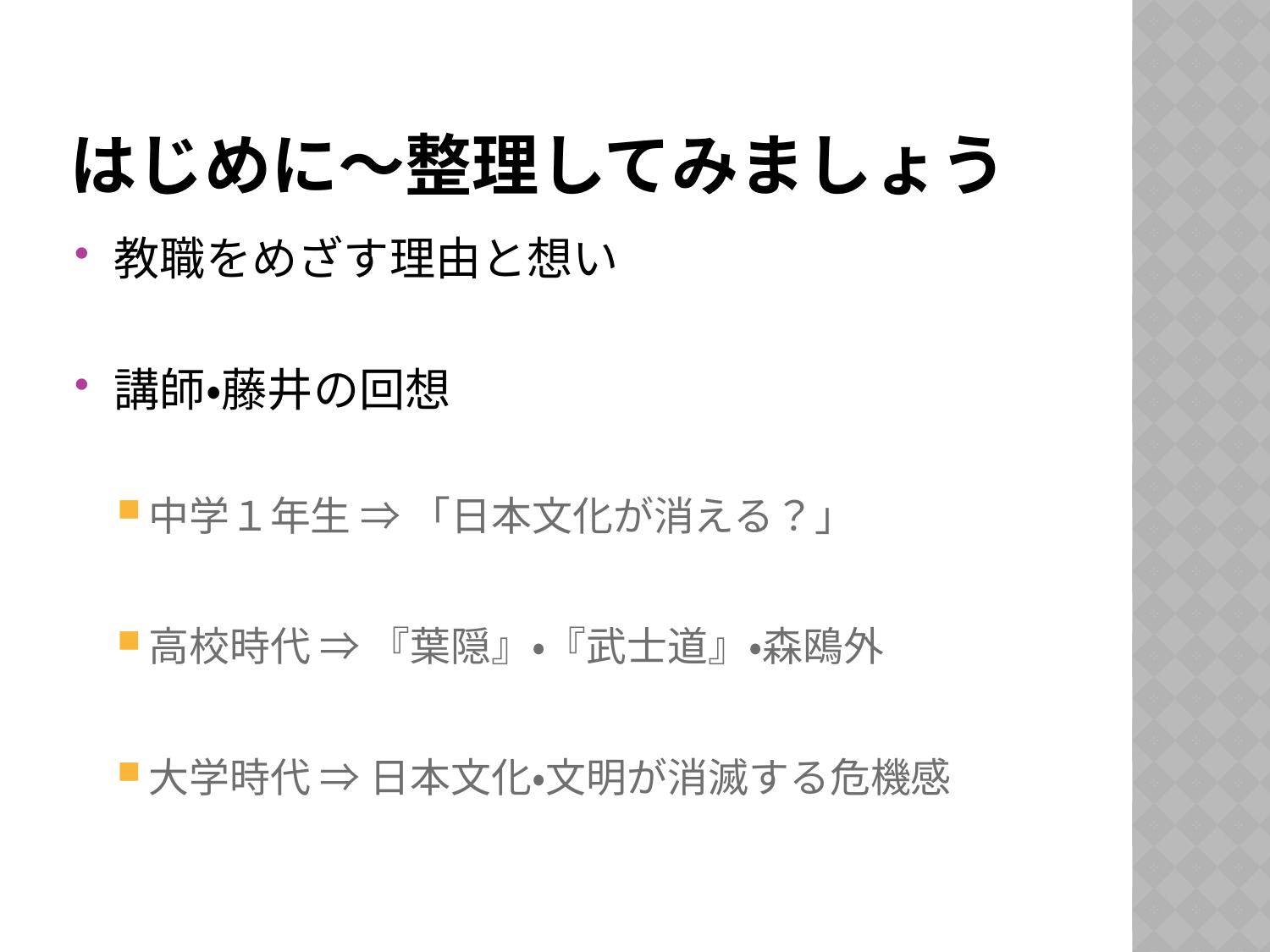

# はじめに～整理してみましょう
教職をめざす理由と想い

講師・藤井の回想

中学１年生 ⇒ 「日本文化が消える？」

高校時代 ⇒ 『葉隠』・『武士道』・森鴎外

大学時代 ⇒ 日本文化・文明が消滅する危機感